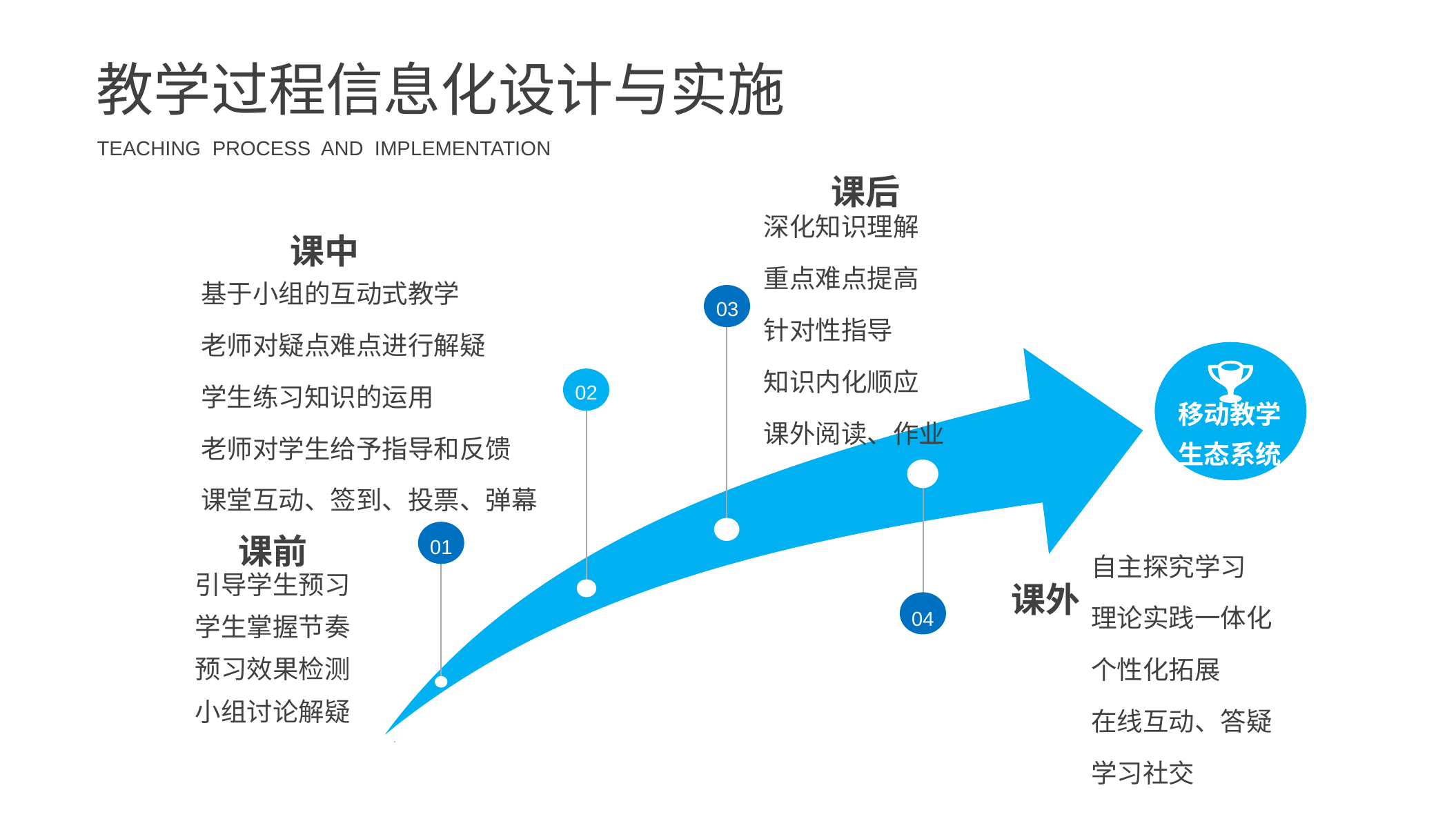

教学过程信息化设计与实施
TEACHING  PROCESS  AND  IMPLEMENTATION
课后
深化知识理解
重点难点提高
针对性指导
知识内化顺应
课外阅读、作业
基于小组的互动式教学
老师对疑点难点进行解疑
学生练习知识的运用
老师对学生给予指导和反馈
课堂互动、签到、投票、弹幕

03

02

移动教学生态系统

课前
01

引导学生预习
学生掌握节奏
预习效果检测
小组讨论解疑
.
课外

04

课中
自主探究学习
理论实践一体化
个性化拓展
在线互动、答疑
学习社交